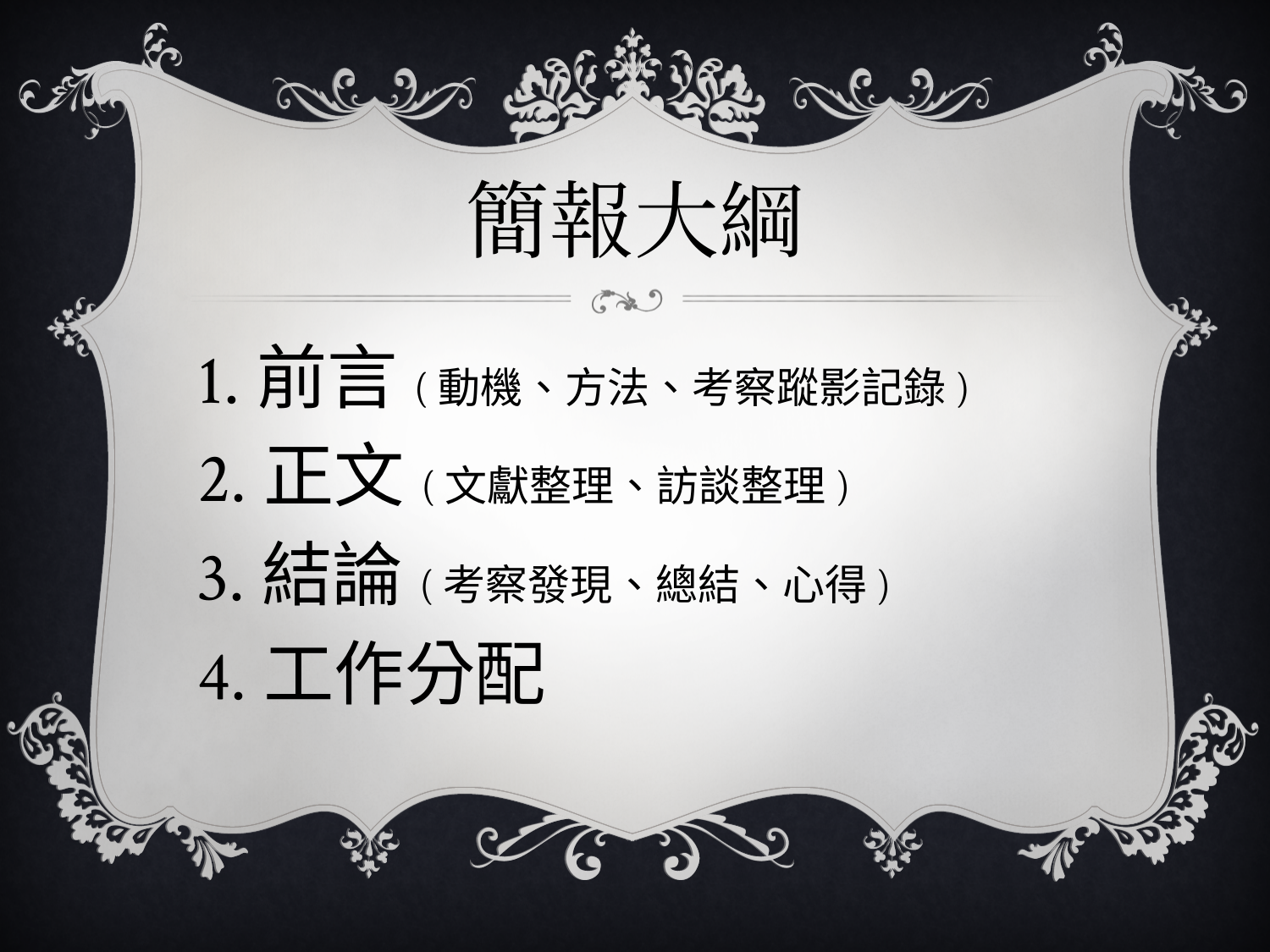

# 簡報大綱
1.前言(動機、方法、考察蹤影記錄)
2.正文(文獻整理、訪談整理)
3.結論(考察發現、總結、心得)
4.工作分配